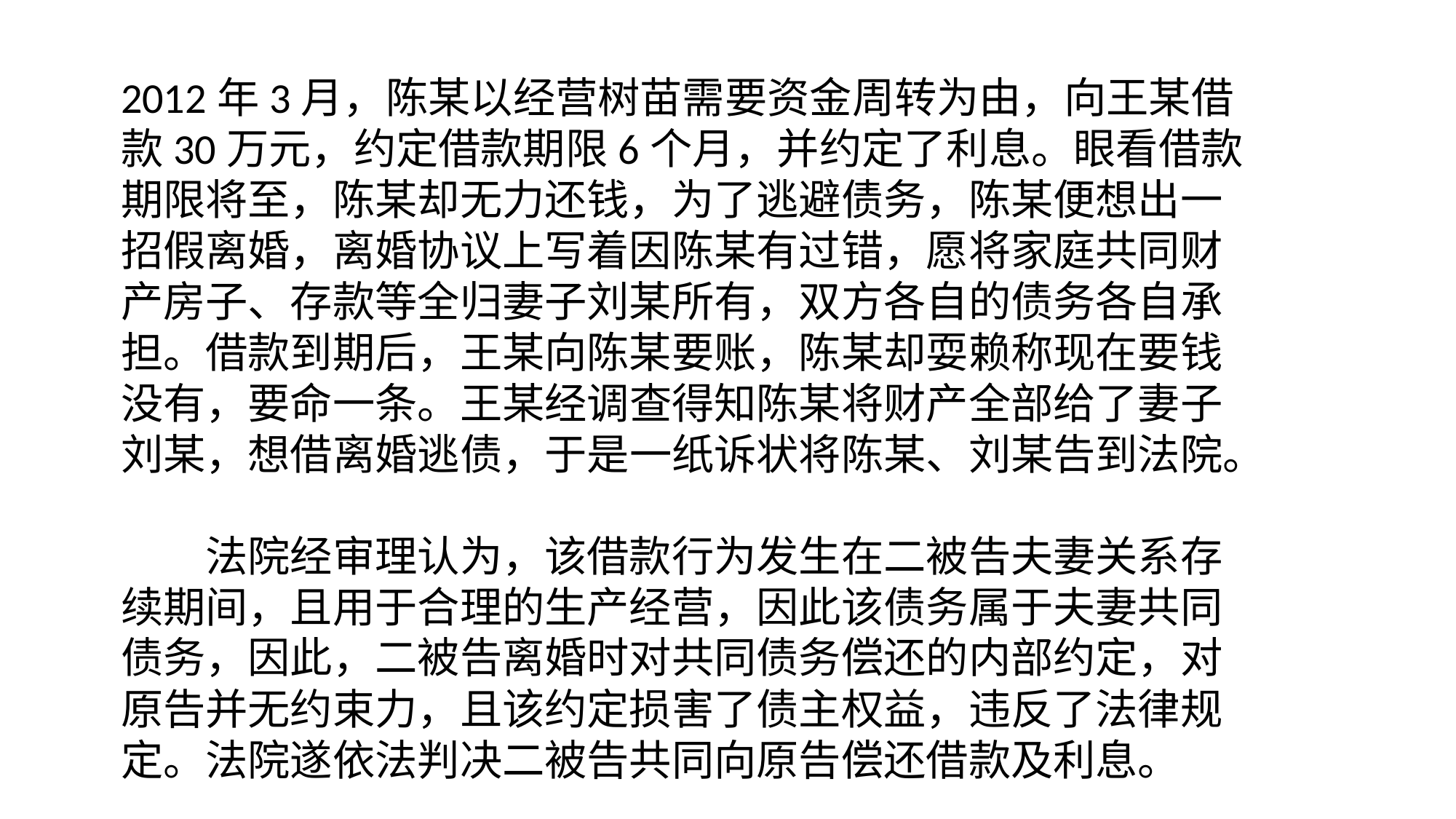

2012年3月，陈某以经营树苗需要资金周转为由，向王某借款30万元，约定借款期限6个月，并约定了利息。眼看借款期限将至，陈某却无力还钱，为了逃避债务，陈某便想出一招假离婚，离婚协议上写着因陈某有过错，愿将家庭共同财产房子、存款等全归妻子刘某所有，双方各自的债务各自承担。借款到期后，王某向陈某要账，陈某却耍赖称现在要钱没有，要命一条。王某经调查得知陈某将财产全部给了妻子刘某，想借离婚逃债，于是一纸诉状将陈某、刘某告到法院。

　　法院经审理认为，该借款行为发生在二被告夫妻关系存续期间，且用于合理的生产经营，因此该债务属于夫妻共同债务，因此，二被告离婚时对共同债务偿还的内部约定，对原告并无约束力，且该约定损害了债主权益，违反了法律规定。法院遂依法判决二被告共同向原告偿还借款及利息。